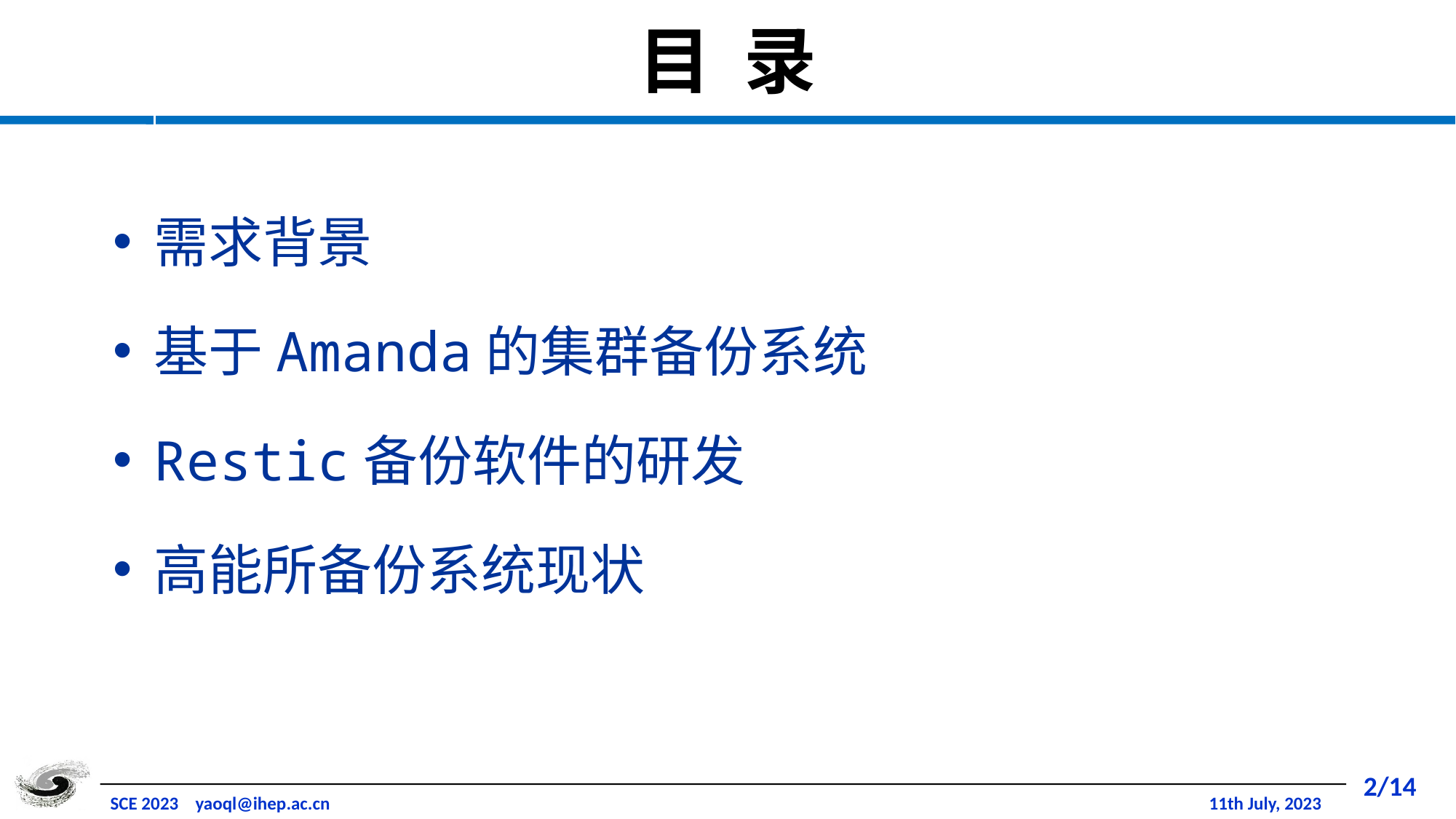

# 目  录
需求背景
基于Amanda的集群备份系统
Restic备份软件的研发
高能所备份系统现状